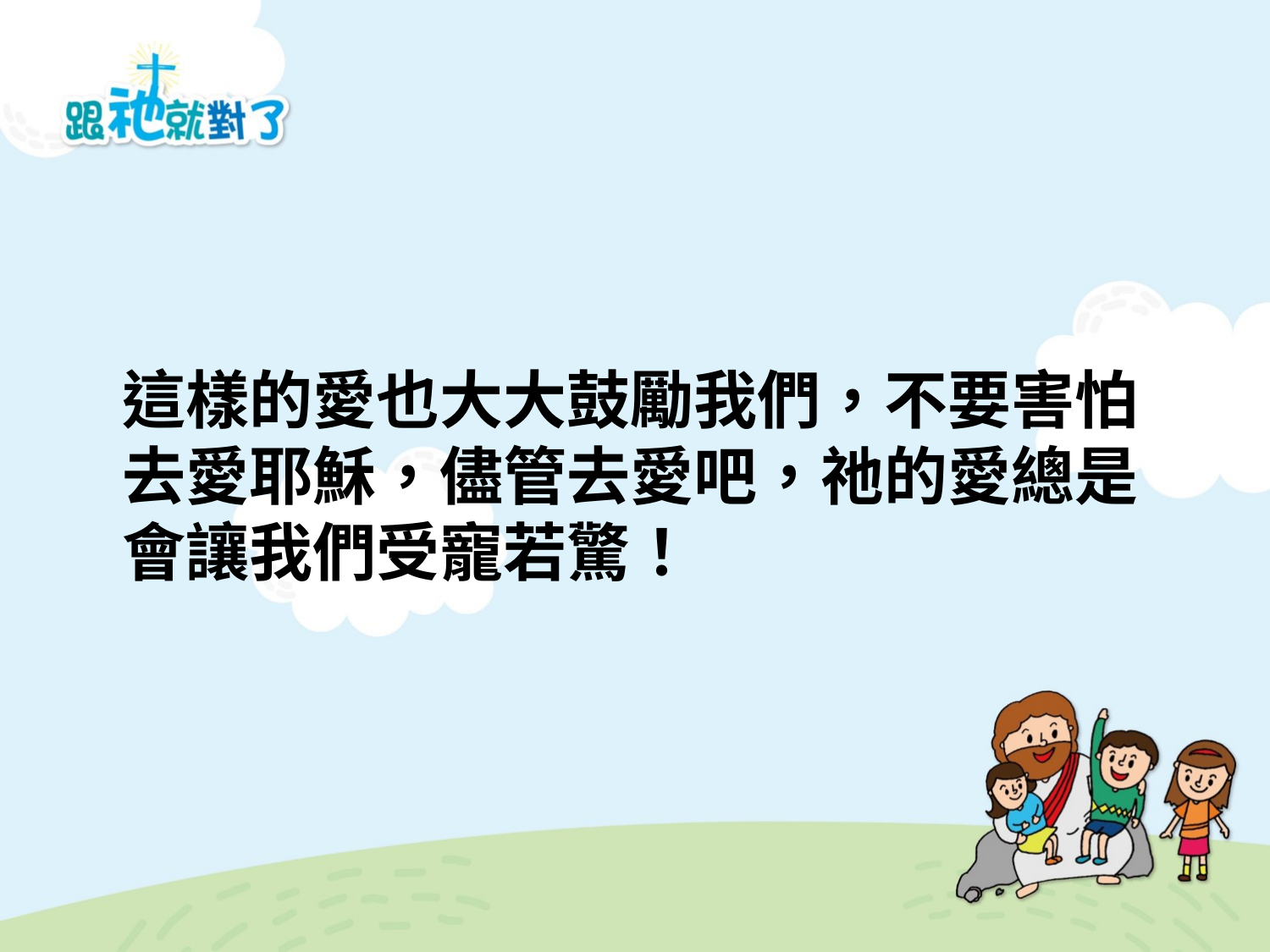

這樣的愛也大大鼓勵我們，不要害怕去愛耶穌，儘管去愛吧，祂的愛總是會讓我們受寵若驚！